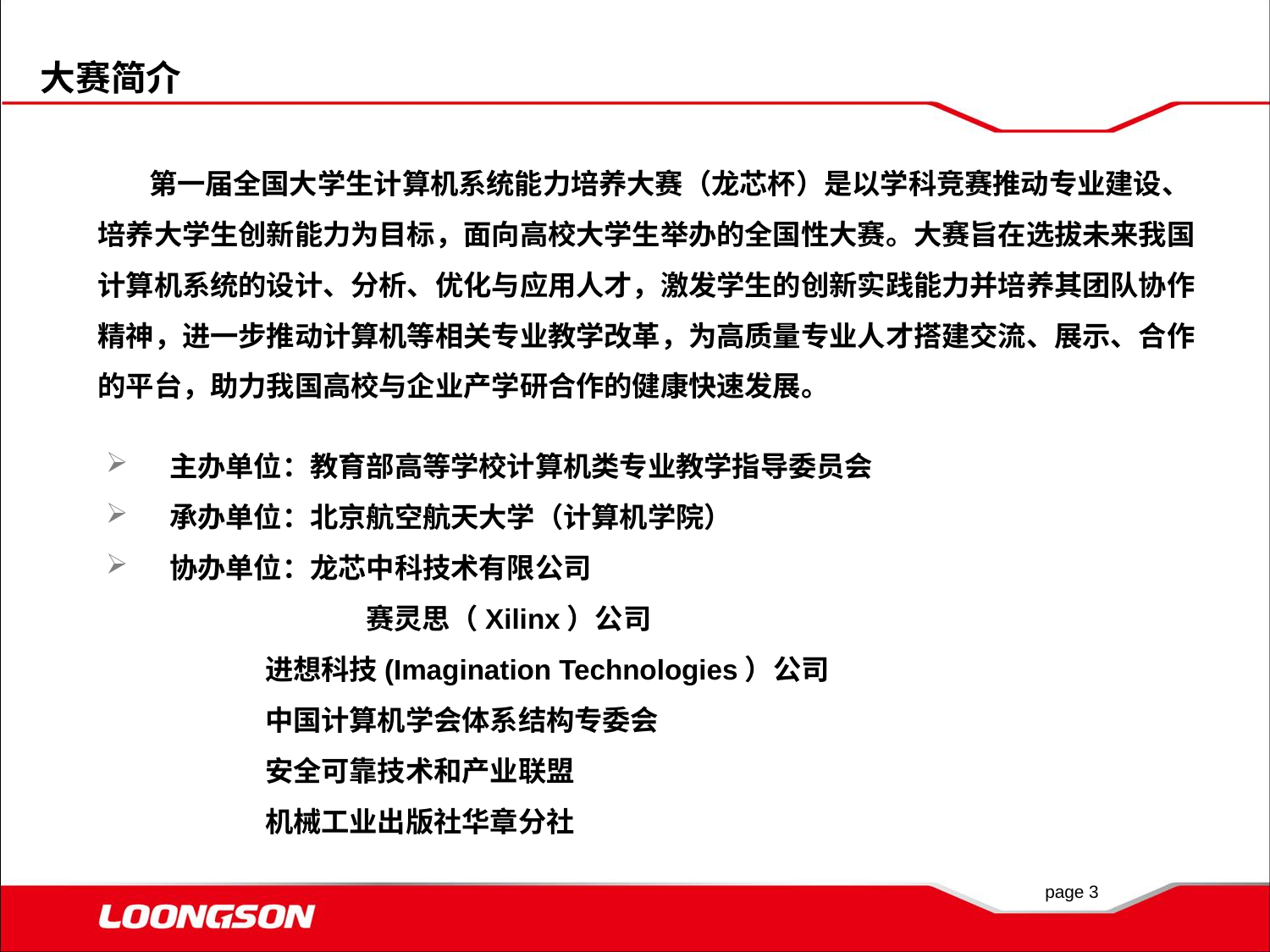

大赛简介
       第一届全国大学生计算机系统能力培养大赛（龙芯杯）是以学科竞赛推动专业建设、培养大学生创新能力为目标，面向高校大学生举办的全国性大赛。大赛旨在选拔未来我国计算机系统的设计、分析、优化与应用人才，激发学生的创新实践能力并培养其团队协作精神，进一步推动计算机等相关专业教学改革，为高质量专业人才搭建交流、展示、合作的平台，助力我国高校与企业产学研合作的健康快速发展。
主办单位：教育部高等学校计算机类专业教学指导委员会
承办单位：北京航空航天大学（计算机学院）
协办单位：龙芯中科技术有限公司
		       赛灵思（Xilinx）公司
                        进想科技(Imagination Technologies）公司
                        中国计算机学会体系结构专委会
                        安全可靠技术和产业联盟
                        机械工业出版社华章分社
page 3